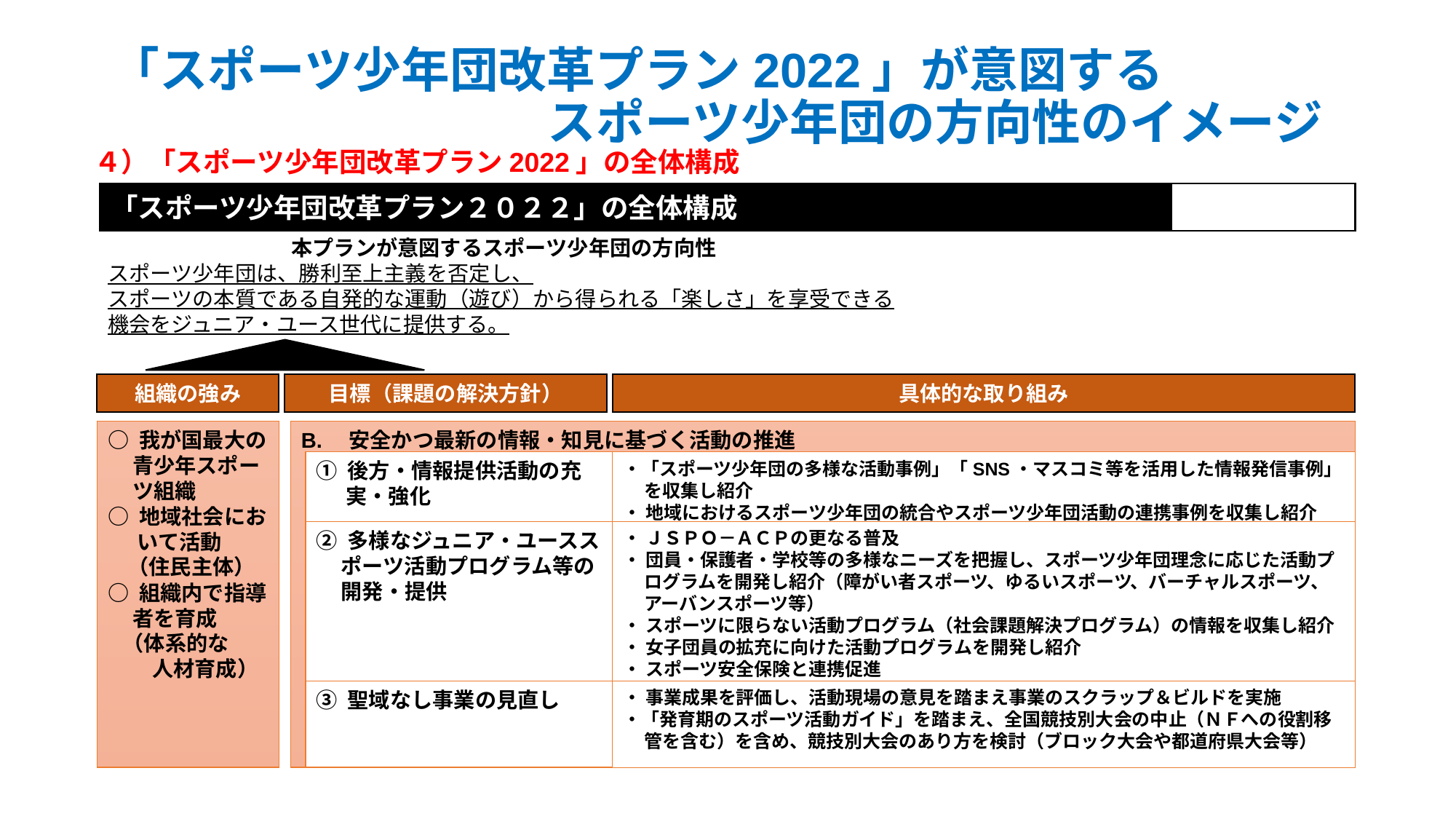

# 「スポーツ少年団改革プラン2022」が意図する 　　　　　　　　　スポーツ少年団の方向性のイメージ
４）「スポーツ少年団改革プラン2022」の全体構成
「スポーツ少年団改革プラン２０２２」の全体構成

本プランが意図するスポーツ少年団の方向性
スポーツ少年団は、勝利至上主義を否定し、
スポーツの本質である自発的な運動（遊び）から得られる「楽しさ」を享受できる機会をジュニア・ユース世代に提供する。

組織の強み
目標（課題の解決方針）
具体的な取り組み
B.　安全かつ最新の情報・知見に基づく活動の推進
○ 我が国最大の
    青少年スポー
    ツ組織
○ 地域社会にお
     いて活動
   （住民主体）
○ 組織内で指導
    者を育成
  （体系的な
        人材育成）
・「スポーツ少年団の多様な活動事例」「SNS・マスコミ等を活用した情報発信事例」
    を収集し紹介
・ 地域におけるスポーツ少年団の統合やスポーツ少年団活動の連携事例を収集し紹介
① 後方・情報提供活動の充
     実・強化
・ ＪＳＰＯ－ＡＣＰの更なる普及
・ 団員・保護者・学校等の多様なニーズを把握し、スポーツ少年団理念に応じた活動プ
    ログラムを開発し紹介（障がい者スポーツ、ゆるいスポーツ、バーチャルスポーツ、
    アーバンスポーツ等）
・ スポーツに限らない活動プログラム（社会課題解決プログラム）の情報を収集し紹介
・ 女子団員の拡充に向けた活動プログラムを開発し紹介
・ スポーツ安全保険と連携促進
② 多様なジュニア・ユースス
    ポーツ活動プログラム等の
    開発・提供
・ 事業成果を評価し、活動現場の意見を踏まえ事業のスクラップ＆ビルドを実施
・「発育期のスポーツ活動ガイド」を踏まえ、全国競技別大会の中止（ＮＦへの役割移
    管を含む）を含め、競技別大会のあり方を検討（ブロック大会や都道府県大会等）
③ 聖域なし事業の見直し